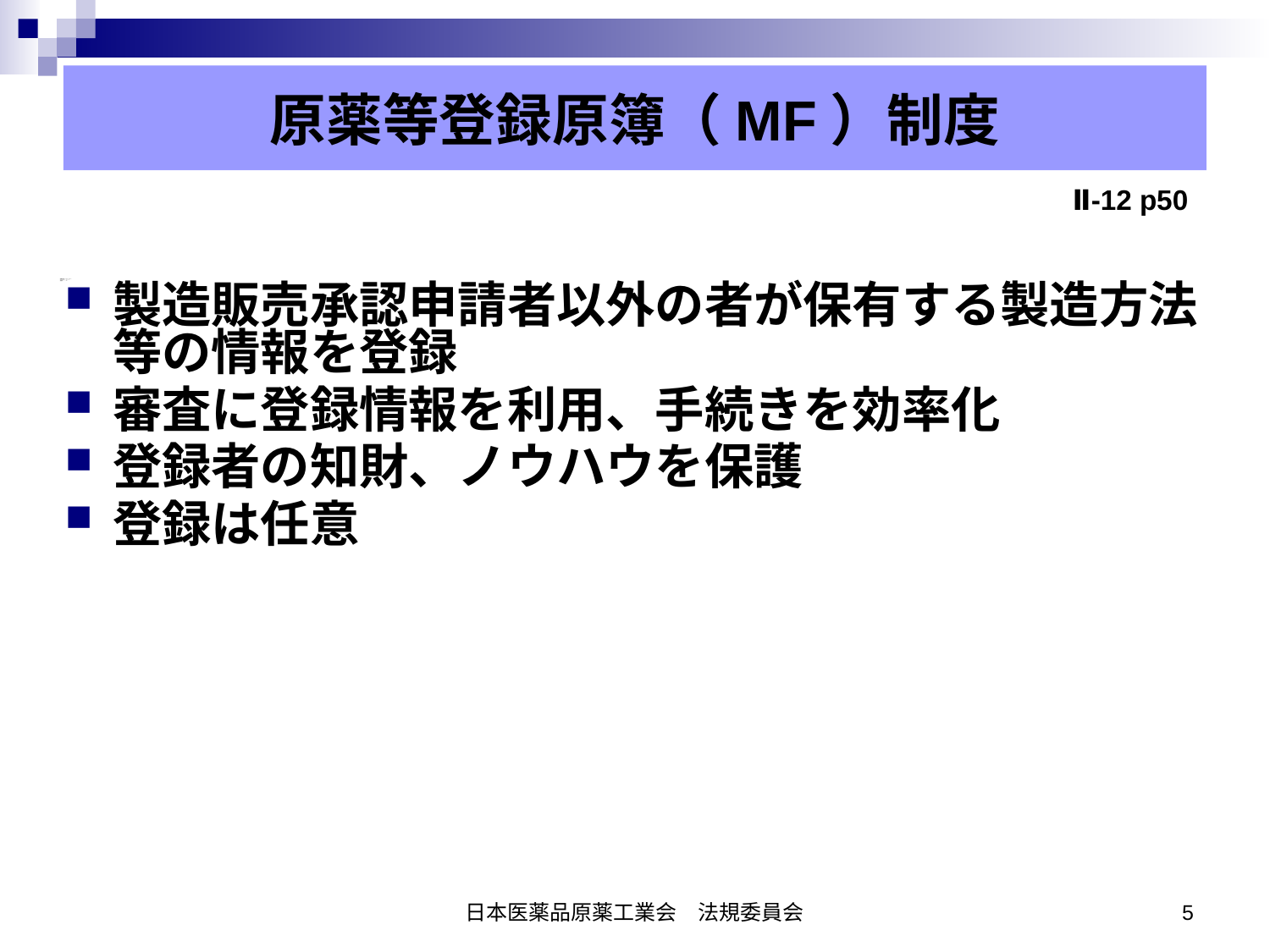

原薬等登録原簿（MF）制度
Ⅱ-12 p50
製造販売承認申請者以外の者が保有する製造方法等の情報を登録
審査に登録情報を利用、手続きを効率化
登録者の知財、ノウハウを保護
登録は任意
日本医薬品原薬工業会　法規委員会
5